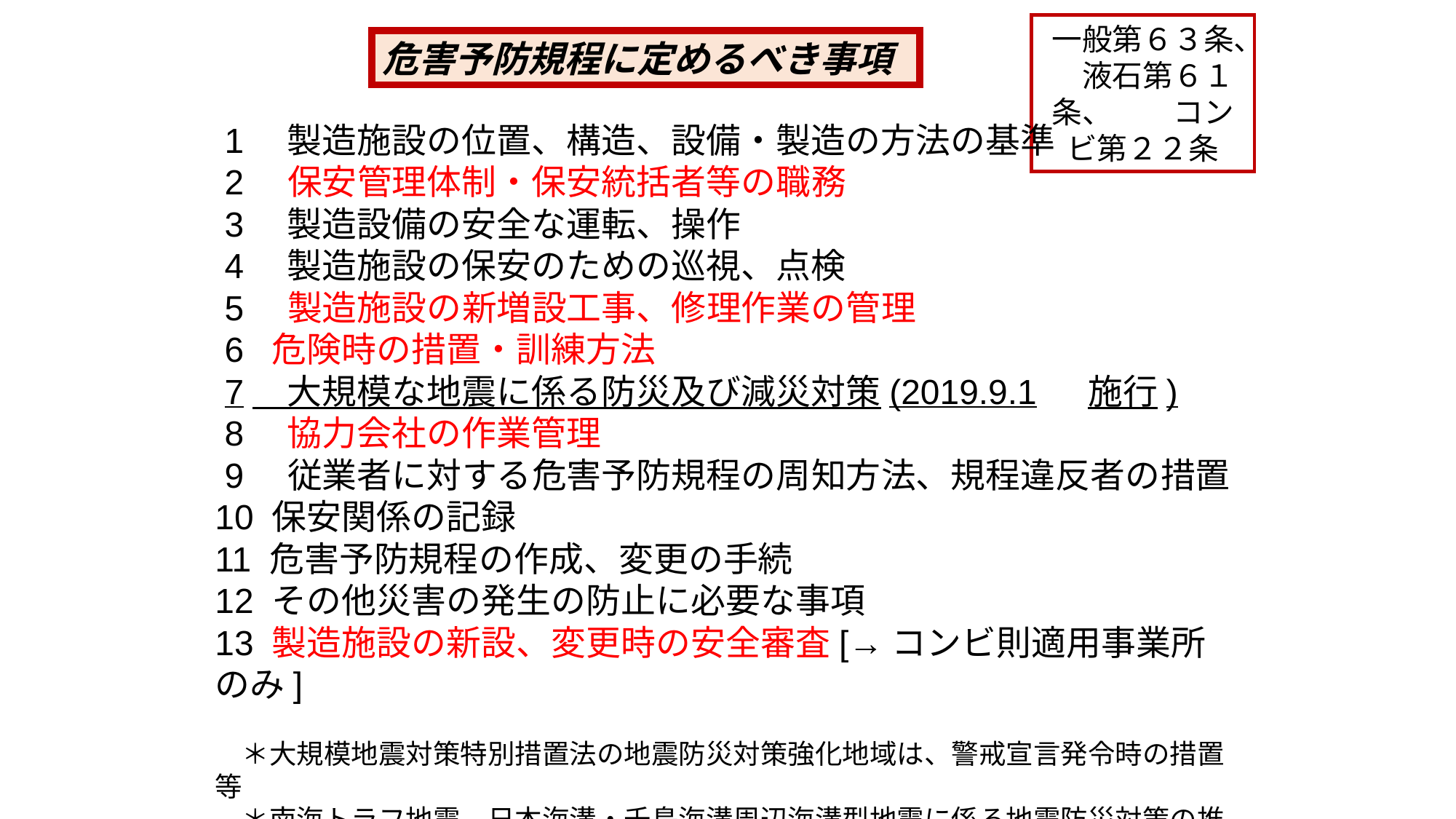

一般第６３条、　液石第６１条、　　コンビ第２２条
危害予防規程に定めるべき事項
 1　製造施設の位置、構造、設備・製造の方法の基準
 2　保安管理体制・保安統括者等の職務
 3　製造設備の安全な運転、操作
 4　製造施設の保安のための巡視、点検
 5　製造施設の新増設工事、修理作業の管理
 6  危険時の措置・訓練方法
 7　大規模な地震に係る防災及び減災対策(2019.9.1	施行)
 8　協力会社の作業管理
 9　従業者に対する危害予防規程の周知方法、規程違反者の措置
10 保安関係の記録
11 危害予防規程の作成、変更の手続
12 その他災害の発生の防止に必要な事項
13 製造施設の新設、変更時の安全審査[→コンビ則適用事業所のみ]

　＊大規模地震対策特別措置法の地震防災対策強化地域は、警戒宣言発令時の措置等
　＊南海トラフ地震、日本海溝・千島海溝周辺海溝型地震に係る地震防災対策の推進に
　　 関する特別措置法の指定地域は、津波からの避難、訓練、教育に関する細目